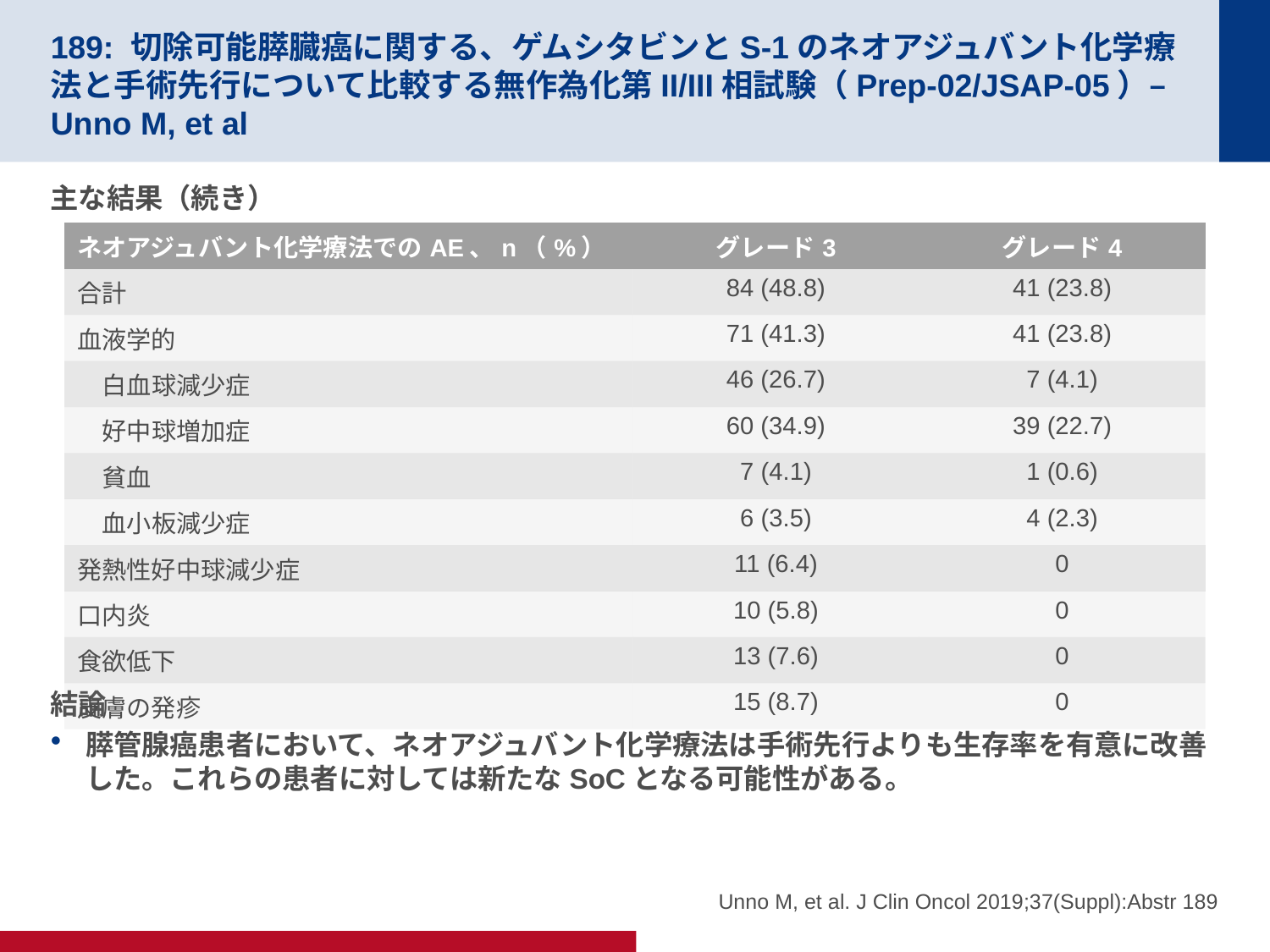

# 189: 切除可能膵臓癌に関する、ゲムシタビンとS-1のネオアジュバント化学療法と手術先行について比較する無作為化第II/III相試験（Prep-02/JSAP-05）– Unno M, et al
主な結果（続き）
結論
膵管腺癌患者において、ネオアジュバント化学療法は手術先行よりも生存率を有意に改善した。これらの患者に対しては新たなSoCとなる可能性がある。
| ネオアジュバント化学療法でのAE、n（%） | グレード3 | グレード4 |
| --- | --- | --- |
| 合計 | 84 (48.8) | 41 (23.8) |
| 血液学的 | 71 (41.3) | 41 (23.8) |
| 白血球減少症 | 46 (26.7) | 7 (4.1) |
| 好中球増加症 | 60 (34.9) | 39 (22.7) |
| 貧血 | 7 (4.1) | 1 (0.6) |
| 血小板減少症 | 6 (3.5) | 4 (2.3) |
| 発熱性好中球減少症 | 11 (6.4) | 0 |
| 口内炎 | 10 (5.8) | 0 |
| 食欲低下 | 13 (7.6) | 0 |
| 皮膚の発疹 | 15 (8.7) | 0 |
Unno M, et al. J Clin Oncol 2019;37(Suppl):Abstr 189